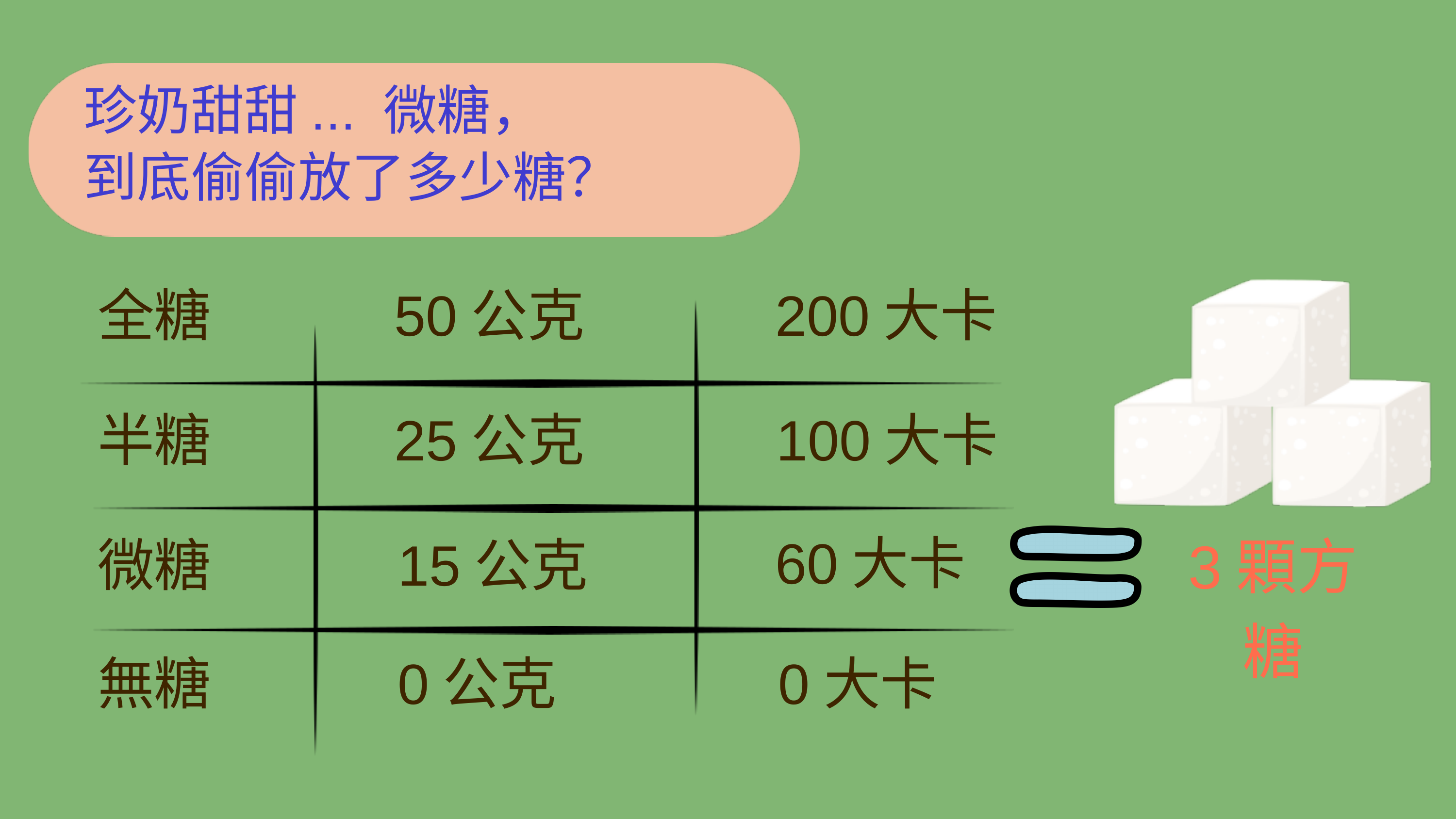

珍奶甜甜... 微糖，
到底偷偷放了多少糖？

全糖
50公克
200大卡

半糖
25公克
100大卡

60大卡
微糖
15公克

無糖
0公克
0大卡

3顆方糖